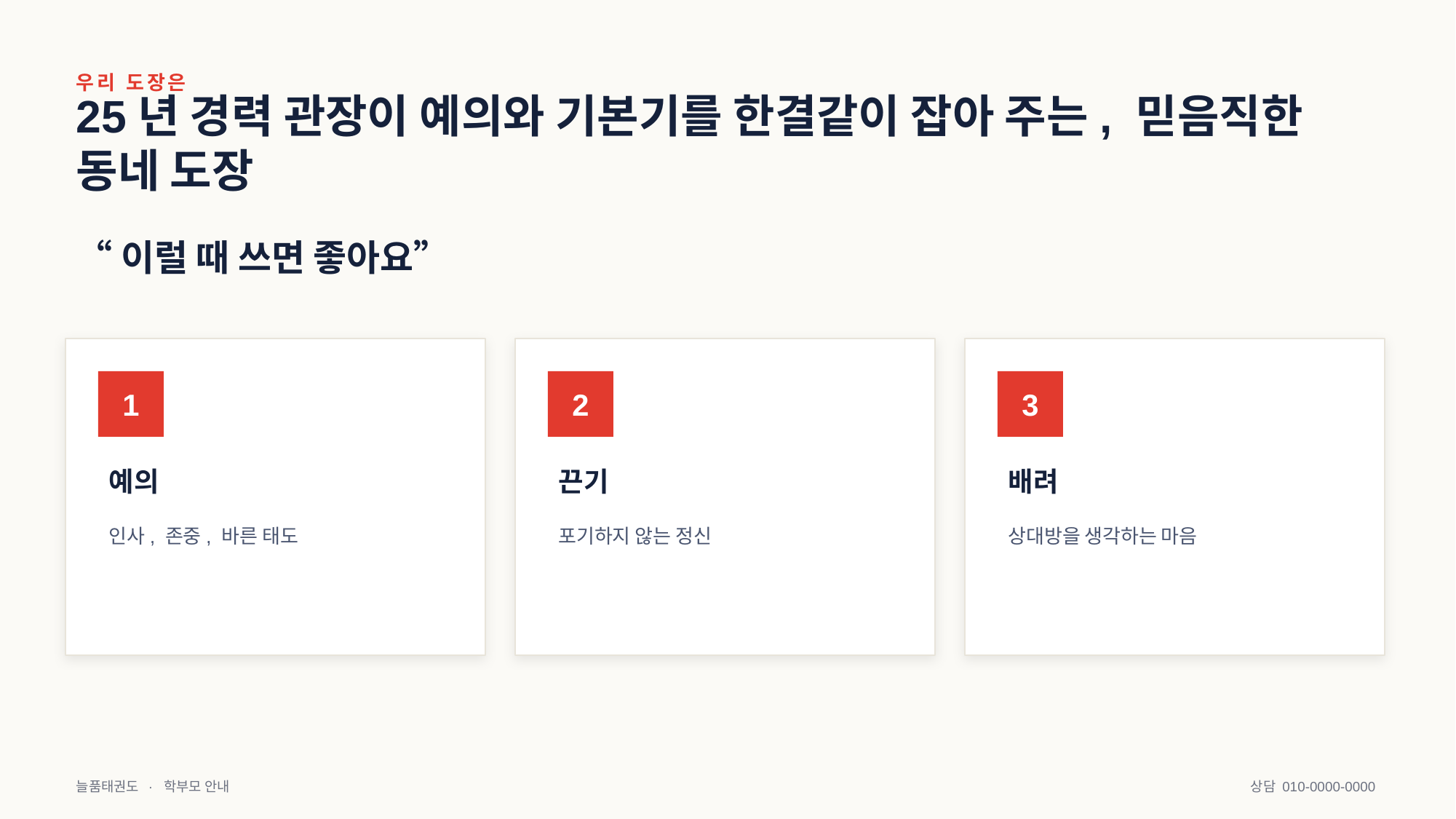

우리 도장은
25년 경력 관장이 예의와 기본기를 한결같이 잡아 주는, 믿음직한 동네 도장
“이럴 때 쓰면 좋아요”

1
2
3
예의
끈기
배려
인사, 존중, 바른 태도
포기하지 않는 정신
상대방을 생각하는 마음
늘품태권도  ·  학부모 안내
상담 010-0000-0000